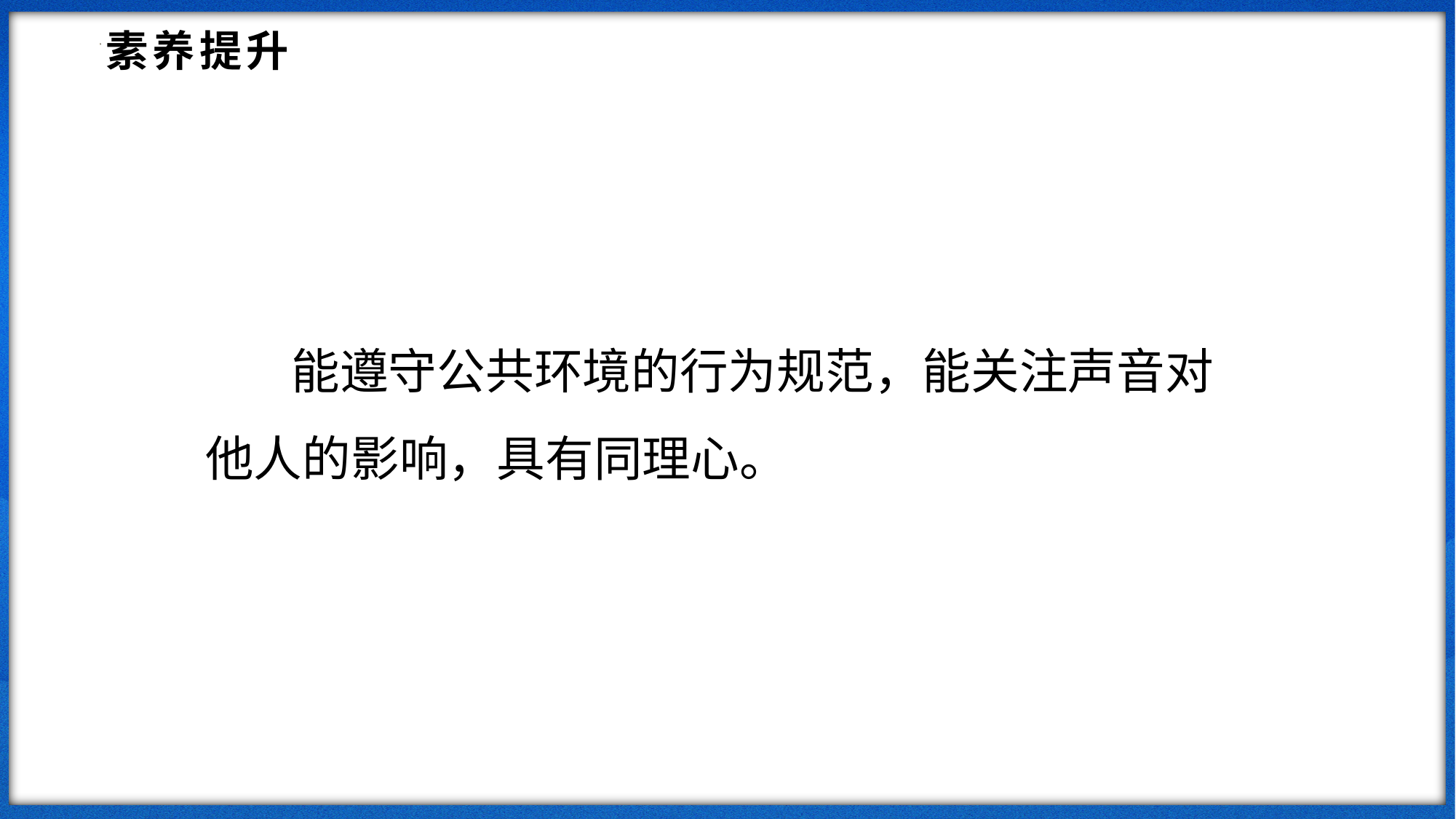

素养提升
能遵守公共环境的行为规范，能关注声音对他人的影响，具有同理心。